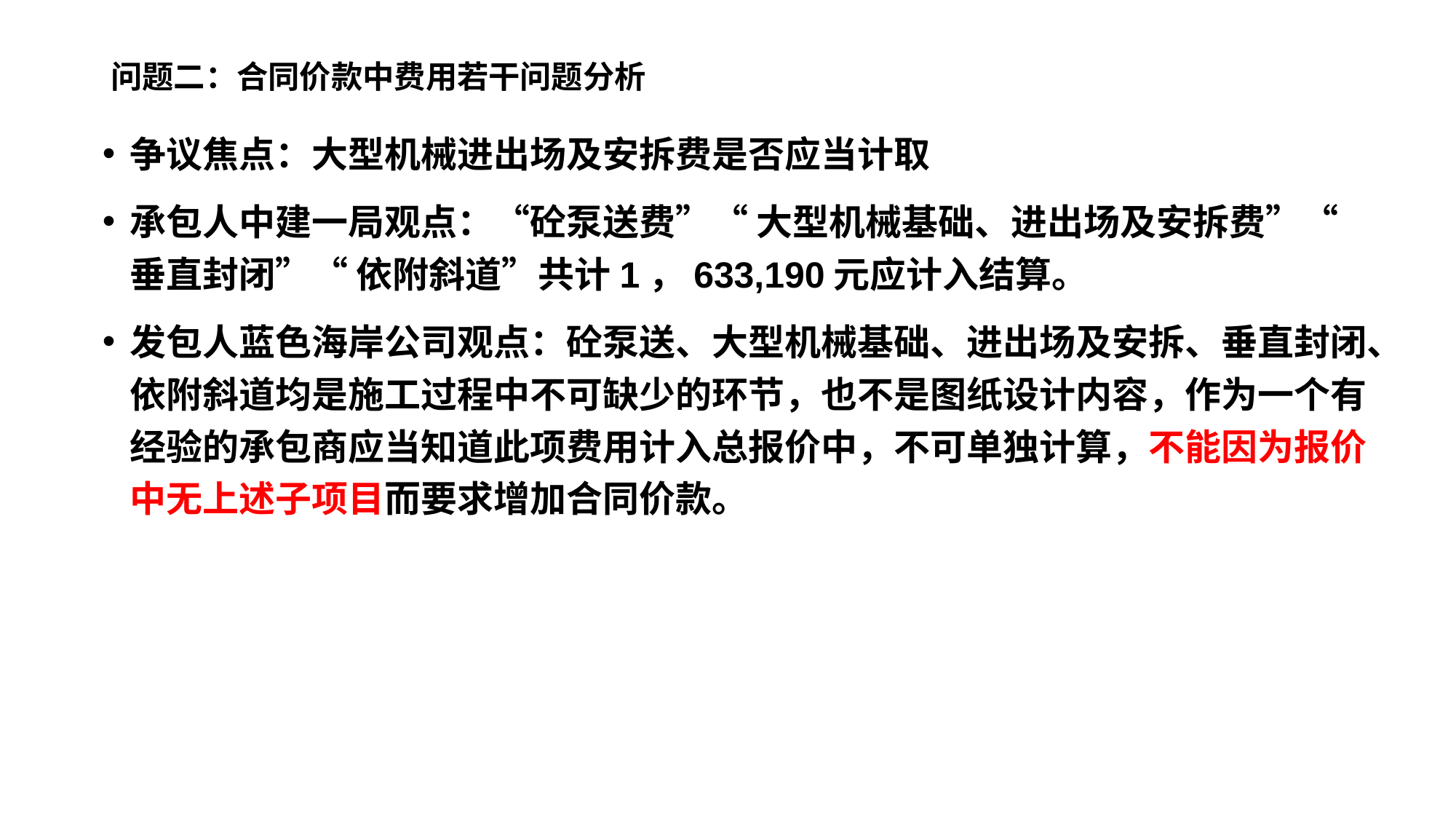

# 问题二：合同价款中费用若干问题分析
争议焦点：大型机械进出场及安拆费是否应当计取
承包人中建一局观点：“砼泵送费”“ 大型机械基础、进出场及安拆费”“ 垂直封闭”“ 依附斜道”共计1，633,190元应计入结算。
发包人蓝色海岸公司观点：砼泵送、大型机械基础、进出场及安拆、垂直封闭、依附斜道均是施工过程中不可缺少的环节，也不是图纸设计内容，作为一个有经验的承包商应当知道此项费用计入总报价中，不可单独计算，不能因为报价中无上述子项目而要求增加合同价款。